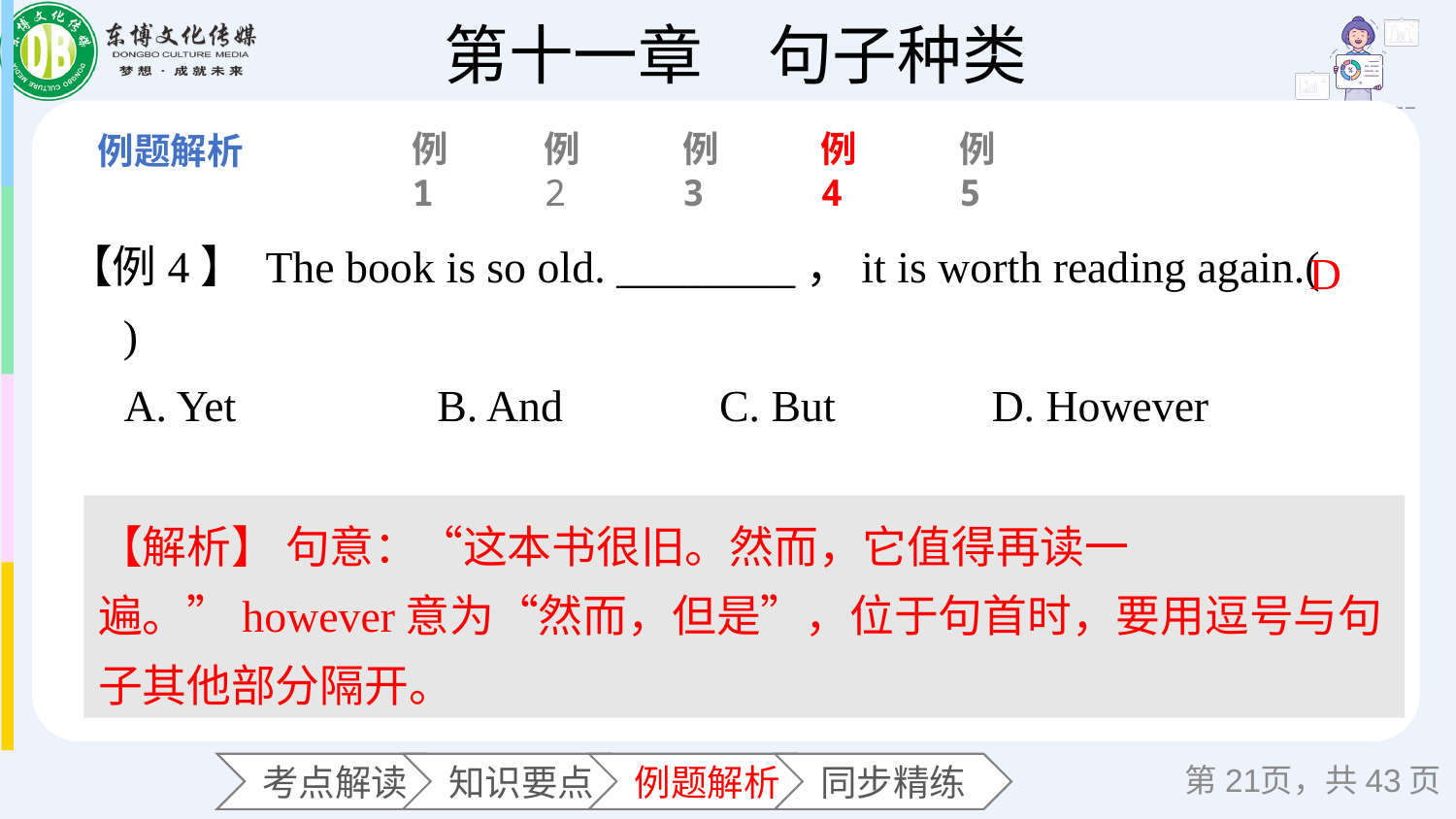

例1
例2
例3
例4
例5
【例4】 The book is so old. ________，it is worth reading again.(　　)
     A. Yet                  B. And              C. But              D. However
D
【解析】 句意：“这本书很旧。然而，它值得再读一遍。”however意为“然而，但是”，位于句首时，要用逗号与句子其他部分隔开。
第21页，共43页